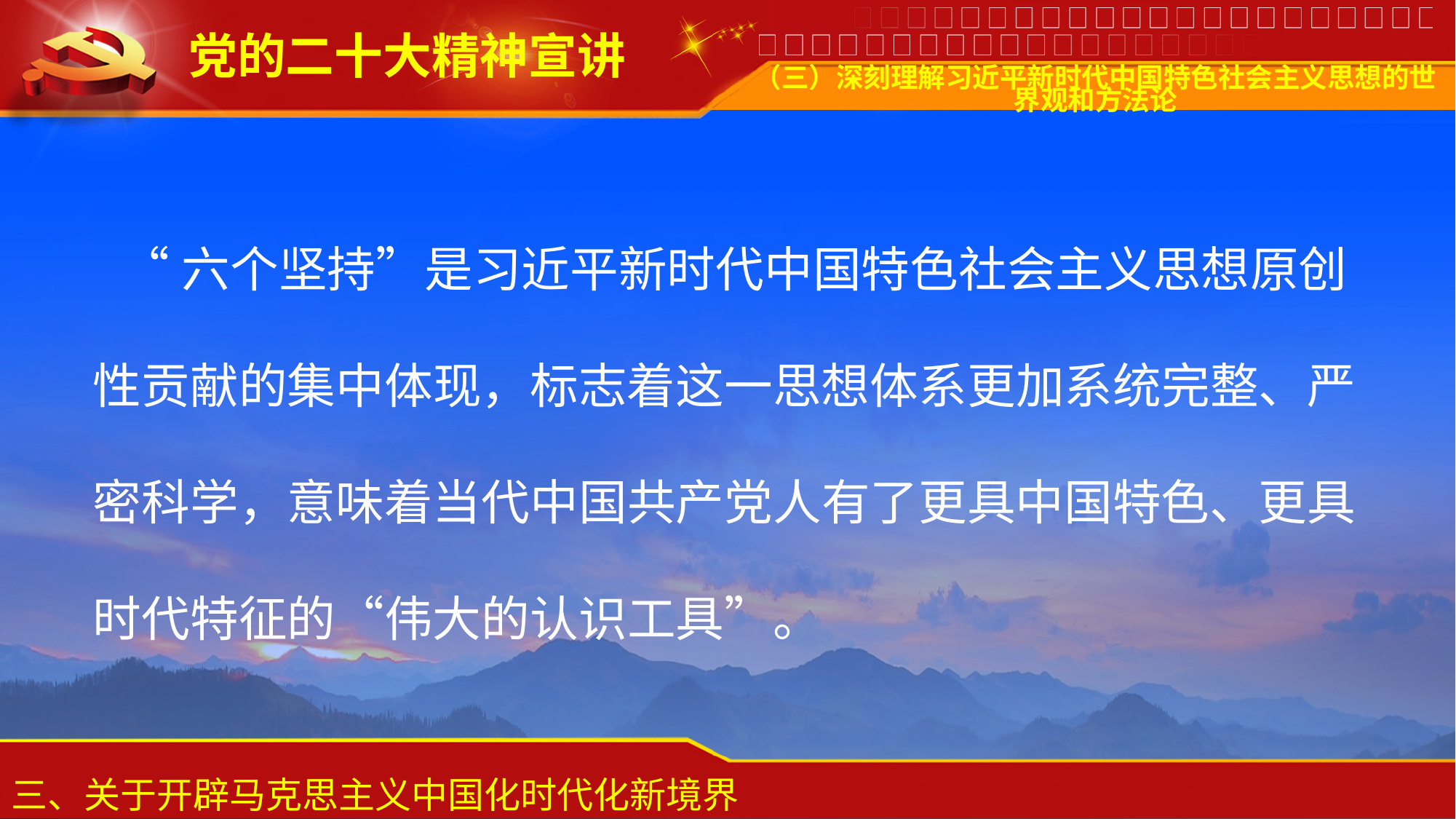

党的二十大精神宣讲
（三）深刻理解习近平新时代中国特色社会主义思想的世界观和方法论
   “六个坚持”是习近平新时代中国特色社会主义思想原创性贡献的集中体现，标志着这一思想体系更加系统完整、严密科学，意味着当代中国共产党人有了更具中国特色、更具时代特征的“伟大的认识工具”。
三、关于开辟马克思主义中国化时代化新境界